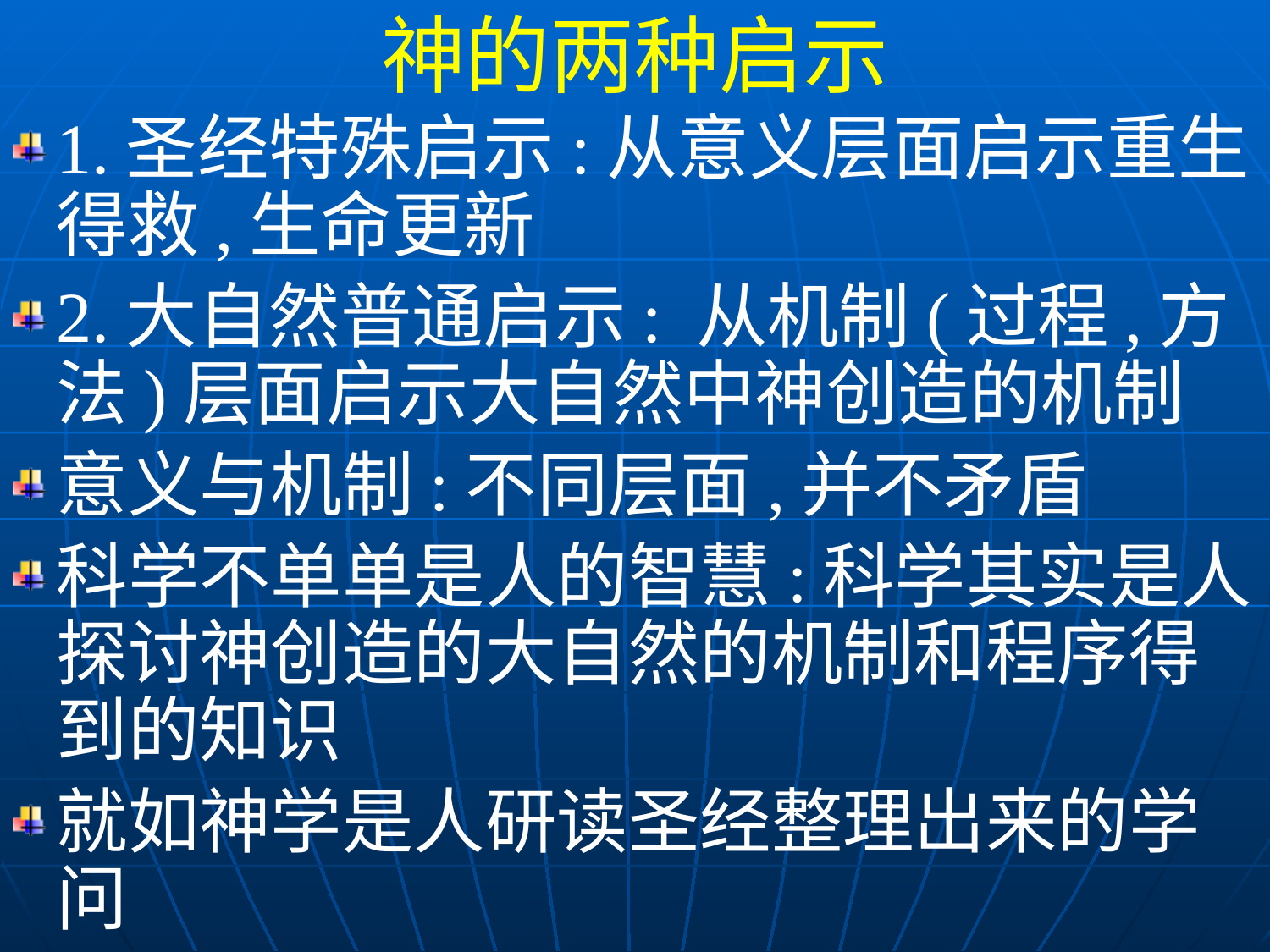

神的两种启示
1.圣经特殊启示:从意义层面启示重生得救,生命更新
2.大自然普通启示: 从机制(过程,方法)层面启示大自然中神创造的机制
意义与机制:不同层面,并不矛盾
科学不单单是人的智慧:科学其实是人探讨神创造的大自然的机制和程序得到的知识
就如神学是人研读圣经整理出来的学问